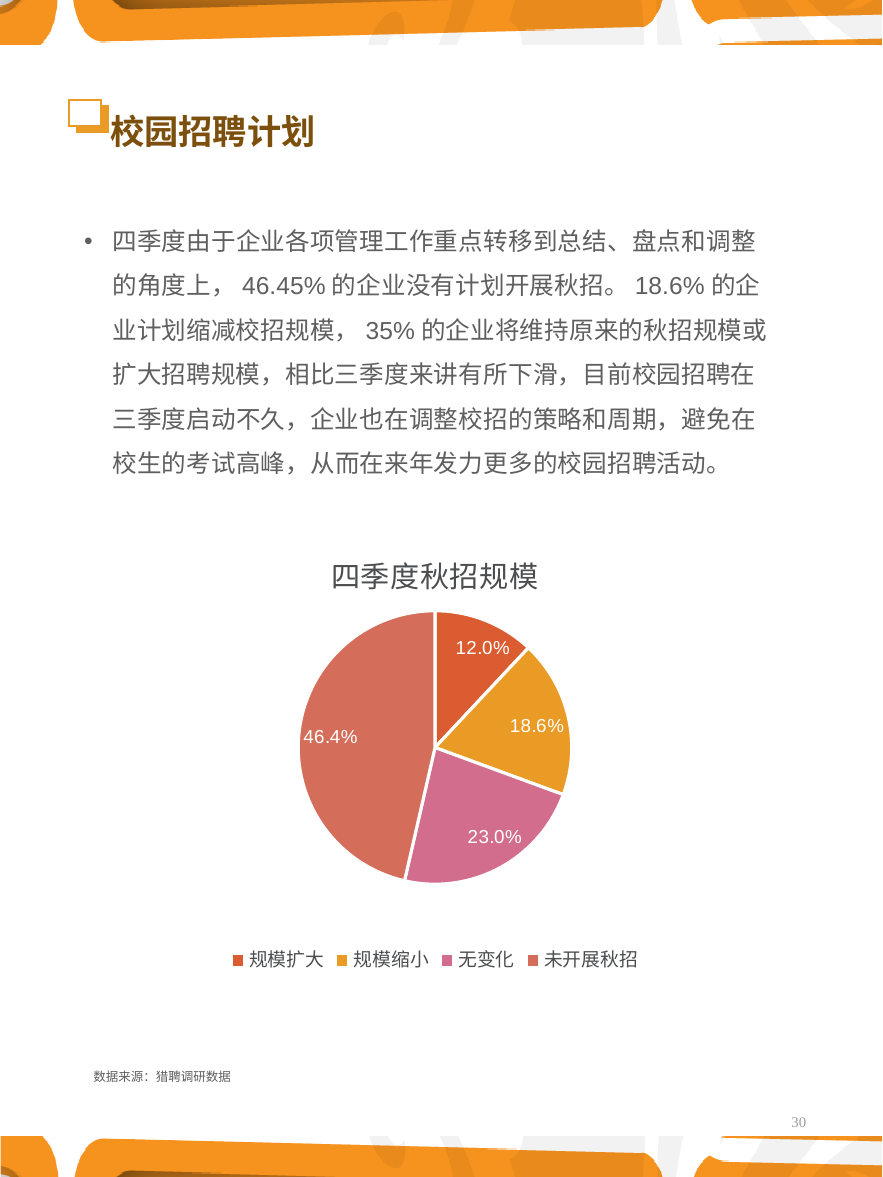

# 校园招聘计划

四季度由于企业各项管理工作重点转移到总结、盘点和调整的角度上，46.45%的企业没有计划开展秋招。18.6%的企业计划缩减校招规模，35%的企业将维持原来的秋招规模或扩大招聘规模，相比三季度来讲有所下滑，目前校园招聘在三季度启动不久，企业也在调整校招的策略和周期，避免在校生的考试高峰，从而在来年发力更多的校园招聘活动。

### Chart: 四季度秋招规模

| Category |  |
|---|---|
| 规模扩大 | 0.11989795918367346 |
| 规模缩小 | 0.18622448979591838 |
| 无变化 | 0.22959183673469388 |
| 未开展秋招 | 0.4642857142857143 |
数据来源：猎聘调研数据
30